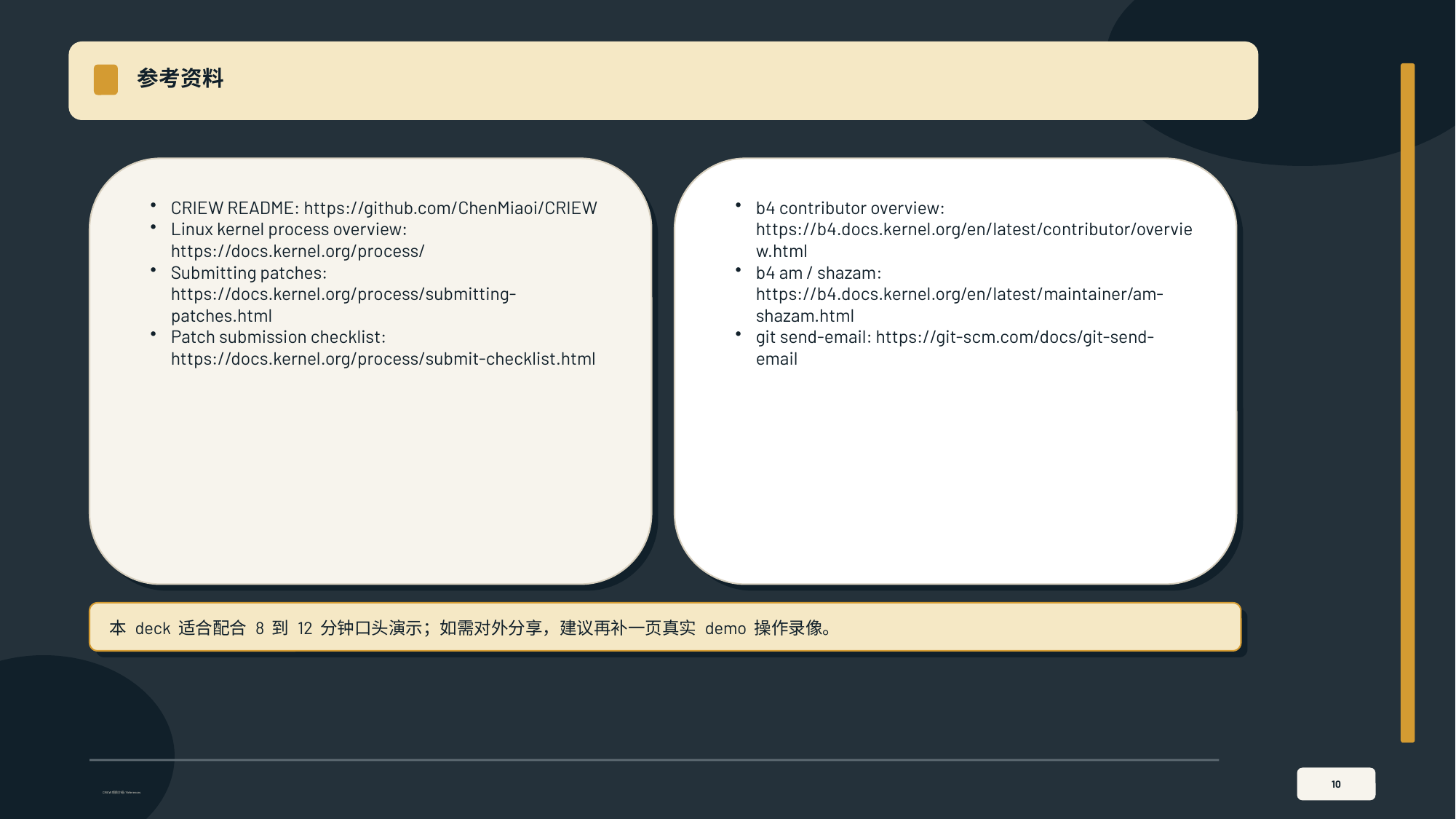

参考资料

CRIEW README: https://github.com/ChenMiaoi/CRIEW
Linux kernel process overview: https://docs.kernel.org/process/
Submitting patches: https://docs.kernel.org/process/submitting-patches.html
Patch submission checklist: https://docs.kernel.org/process/submit-checklist.html
b4 contributor overview: https://b4.docs.kernel.org/en/latest/contributor/overview.html
b4 am / shazam: https://b4.docs.kernel.org/en/latest/maintainer/am-shazam.html
git send-email: https://git-scm.com/docs/git-send-email

本 deck 适合配合 8 到 12 分钟口头演示；如需对外分享，建议再补一页真实 demo 操作录像。

10
CRIEW 项目介绍 / References